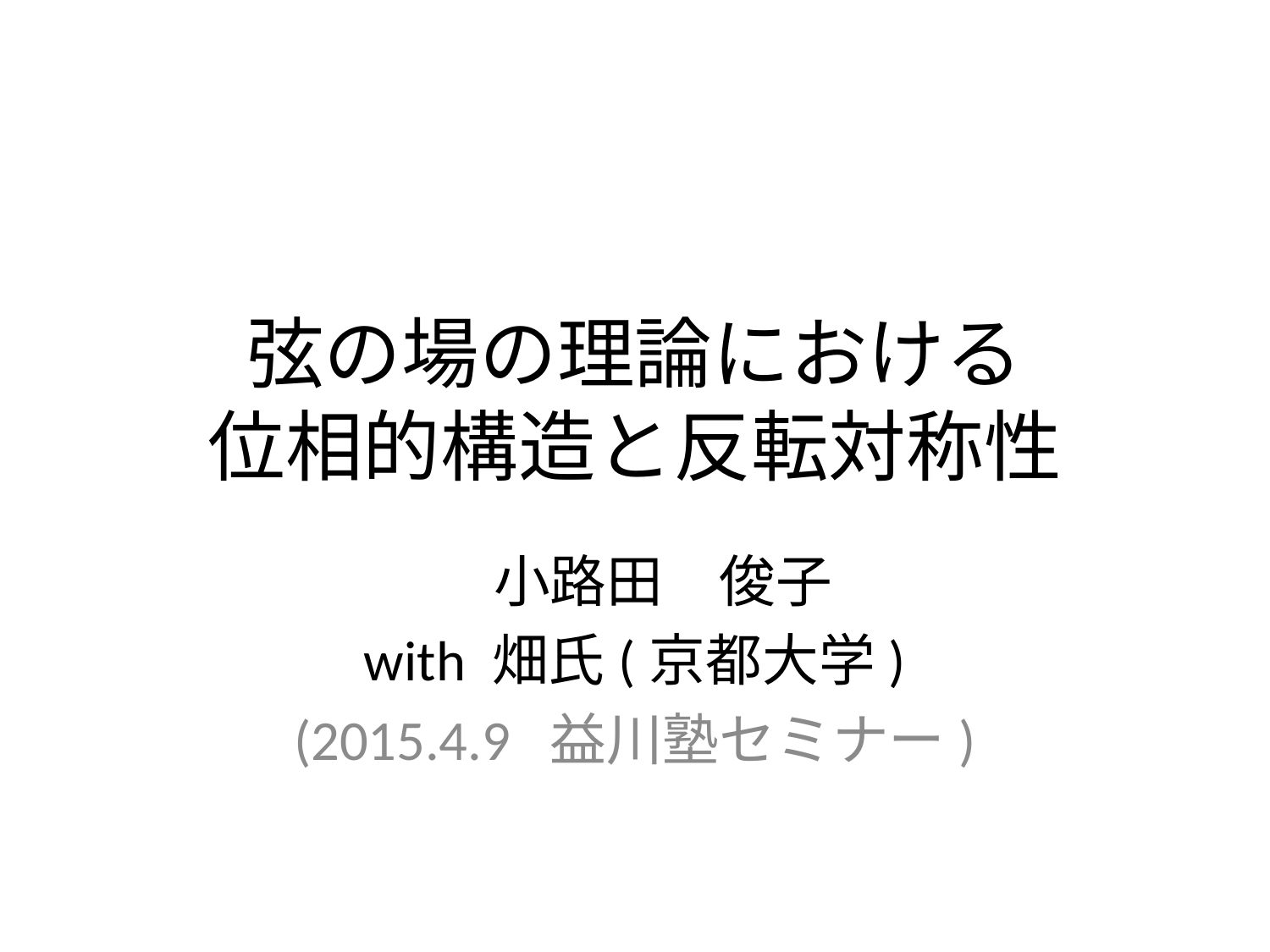

# 弦の場の理論における 位相的構造と反転対称性
　小路田　俊子
with 畑氏(京都大学)
(2015.4.9  益川塾セミナー)